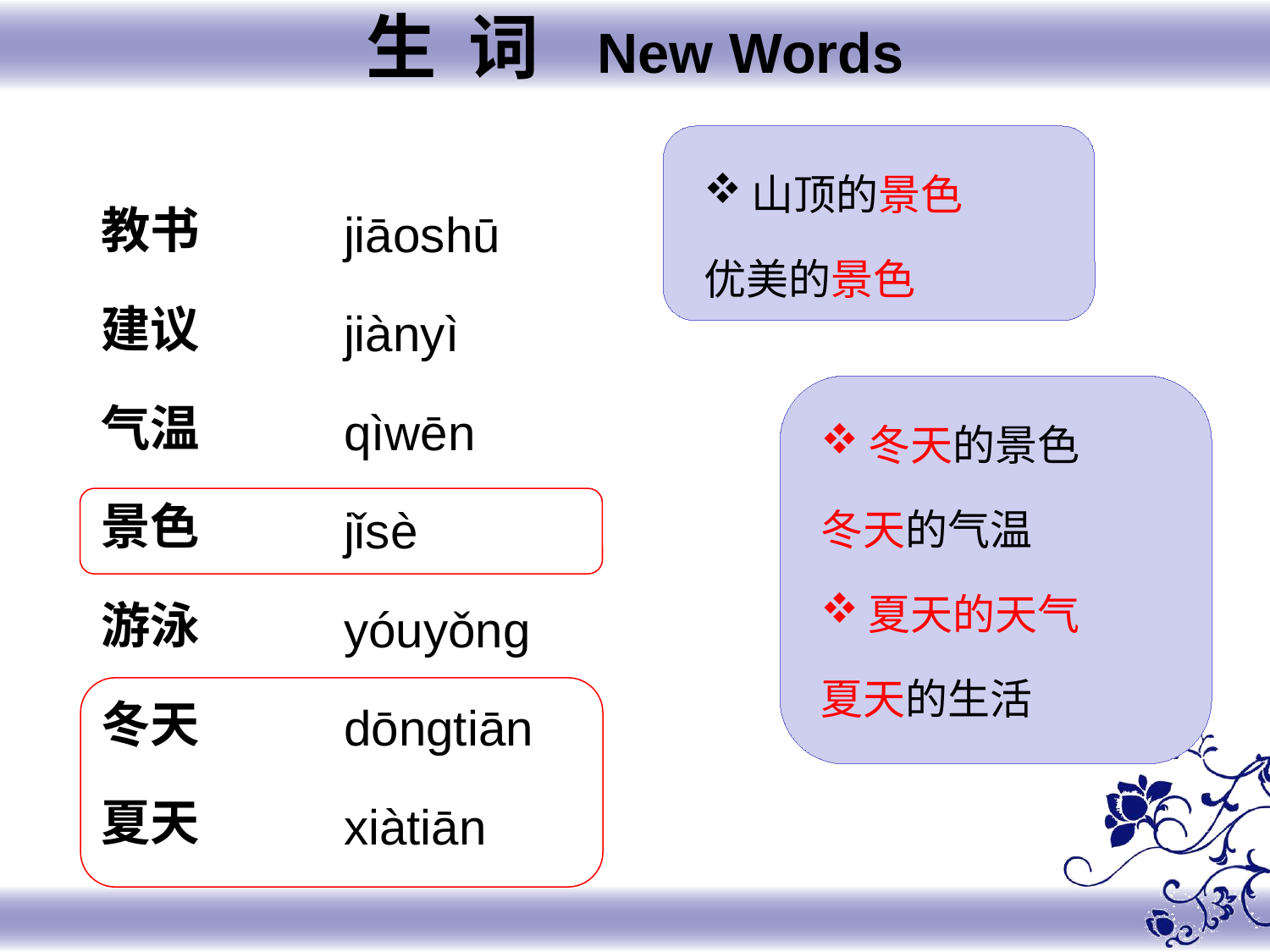

生  词   New Words

山顶的景色
优美的景色

教书
建议
气温
景色
游泳
冬天
夏天
jiāoshū
jiànyì
qìwēn
jǐsè
yóuyǒnɡ
dōngtiān
xiàtiān

冬天的景色
冬天的气温
夏天的天气
夏天的生活